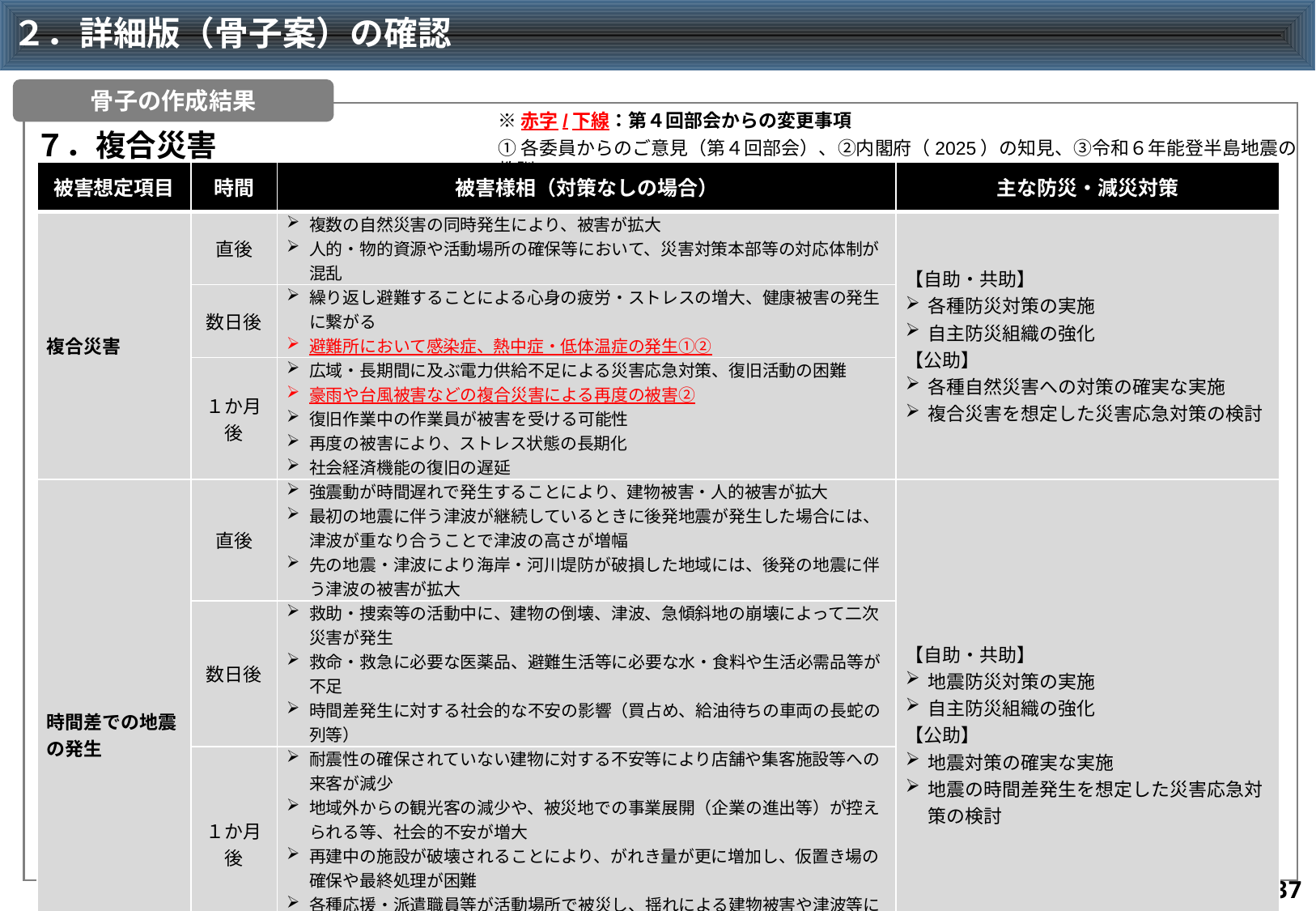

# ２．詳細版（骨子案）の確認
骨子の作成結果
※赤字/下線：第４回部会からの変更事項
７．複合災害
①各委員からのご意見（第４回部会）、②内閣府（2025）の知見、③令和６年能登半島地震の教訓
| 被害想定項目 | 時間 | 被害様相（対策なしの場合） | 主な防災・減災対策 |
| --- | --- | --- | --- |
| 複合災害 | 直後 | 複数の自然災害の同時発生により、被害が拡大 人的・物的資源や活動場所の確保等において、災害対策本部等の対応体制が混乱 | 【自助・共助】 各種防災対策の実施 自主防災組織の強化 【公助】 各種自然災害への対策の確実な実施 複合災害を想定した災害応急対策の検討 |
|  | 数日後 | 繰り返し避難することによる心身の疲労・ストレスの増大、健康被害の発生に繋がる 避難所において感染症、熱中症・低体温症の発生①② |  |
|  | １か月後 | 広域・長期間に及ぶ電力供給不足による災害応急対策、復旧活動の困難 豪雨や台風被害などの複合災害による再度の被害② 復旧作業中の作業員が被害を受ける可能性 再度の被害により、ストレス状態の長期化 社会経済機能の復旧の遅延 |  |
| 時間差での地震の発生 | 直後 | 強震動が時間遅れで発生することにより、建物被害・人的被害が拡大 最初の地震に伴う津波が継続しているときに後発地震が発生した場合には、津波が重なり合うことで津波の高さが増幅 先の地震・津波により海岸・河川堤防が破損した地域には、後発の地震に伴う津波の被害が拡大 | 【自助・共助】 地震防災対策の実施 自主防災組織の強化 【公助】 地震対策の確実な実施 地震の時間差発生を想定した災害応急対策の検討 |
|  | 数日後 | 救助・捜索等の活動中に、建物の倒壊、津波、急傾斜地の崩壊によって二次災害が発生 救命・救急に必要な医薬品、避難生活等に必要な水・食料や生活必需品等が不足 時間差発生に対する社会的な不安の影響（買占め、給油待ちの車両の長蛇の列等） |  |
|  | １か月後 | 耐震性の確保されていない建物に対する不安等により店舗や集客施設等への来客が減少 地域外からの観光客の減少や、被災地での事業展開（企業の進出等）が控えられる等、社会的不安が増大 再建中の施設が破壊されることにより、がれき量が更に増加し、仮置き場の確保や最終処理が困難 各種応援・派遣職員等が活動場所で被災し、揺れによる建物被害や津波等に巻き込まれて死傷 |  |
|  | １年後 | 生活再建が進みつつある際に地震が発生することにより、被災者がふたたび立ち直るだけの財力・気力を保つことが困難 |  |
37